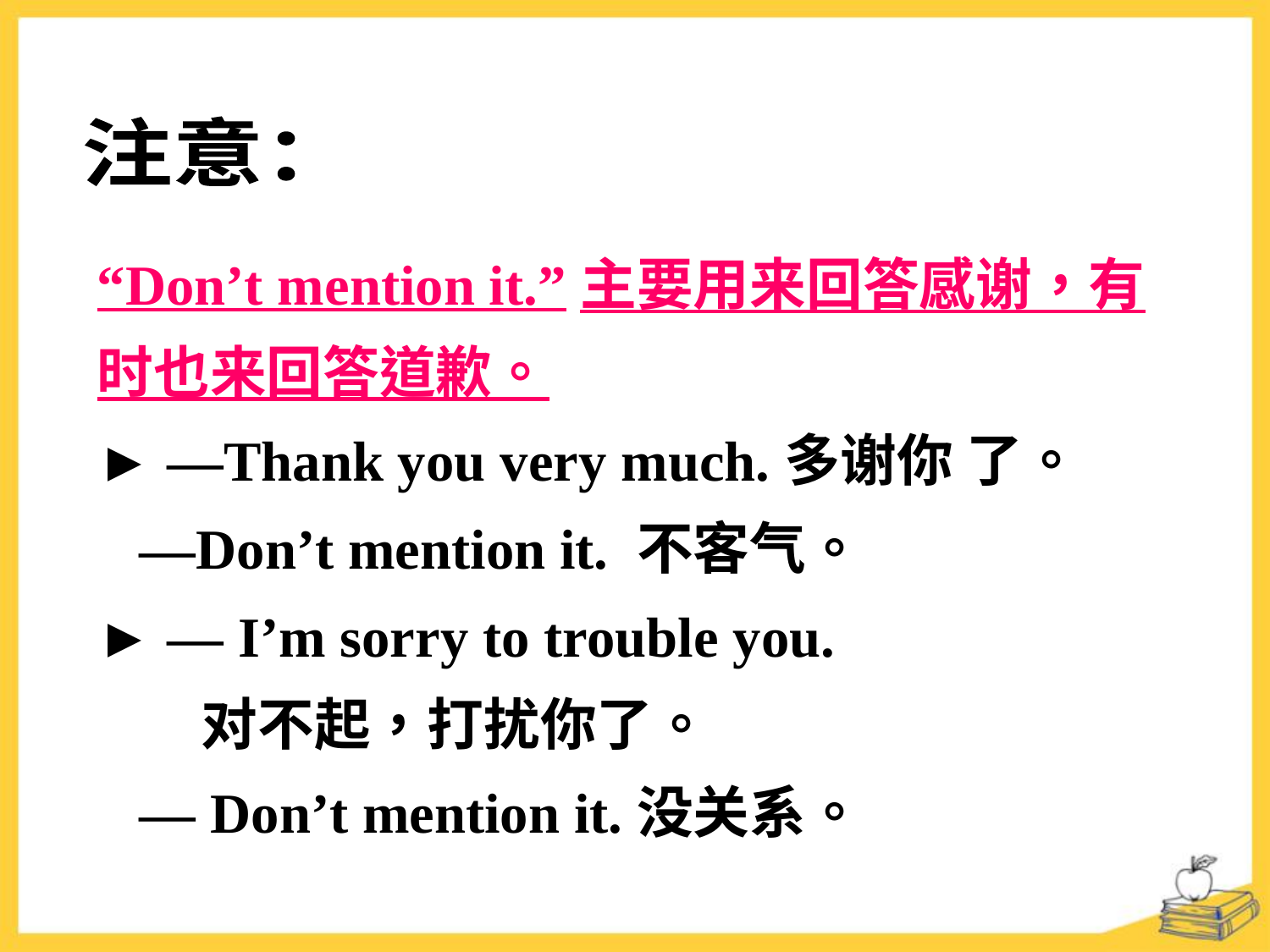

注意：
“Don’t mention it.”主要用来回答感谢，有时也来回答道歉。
► —Thank you very much.多谢你 了。
   —Don’t mention it. 不客气。
► — I’m sorry to trouble you.
       对不起，打扰你了。
   — Don’t mention it.没关系。